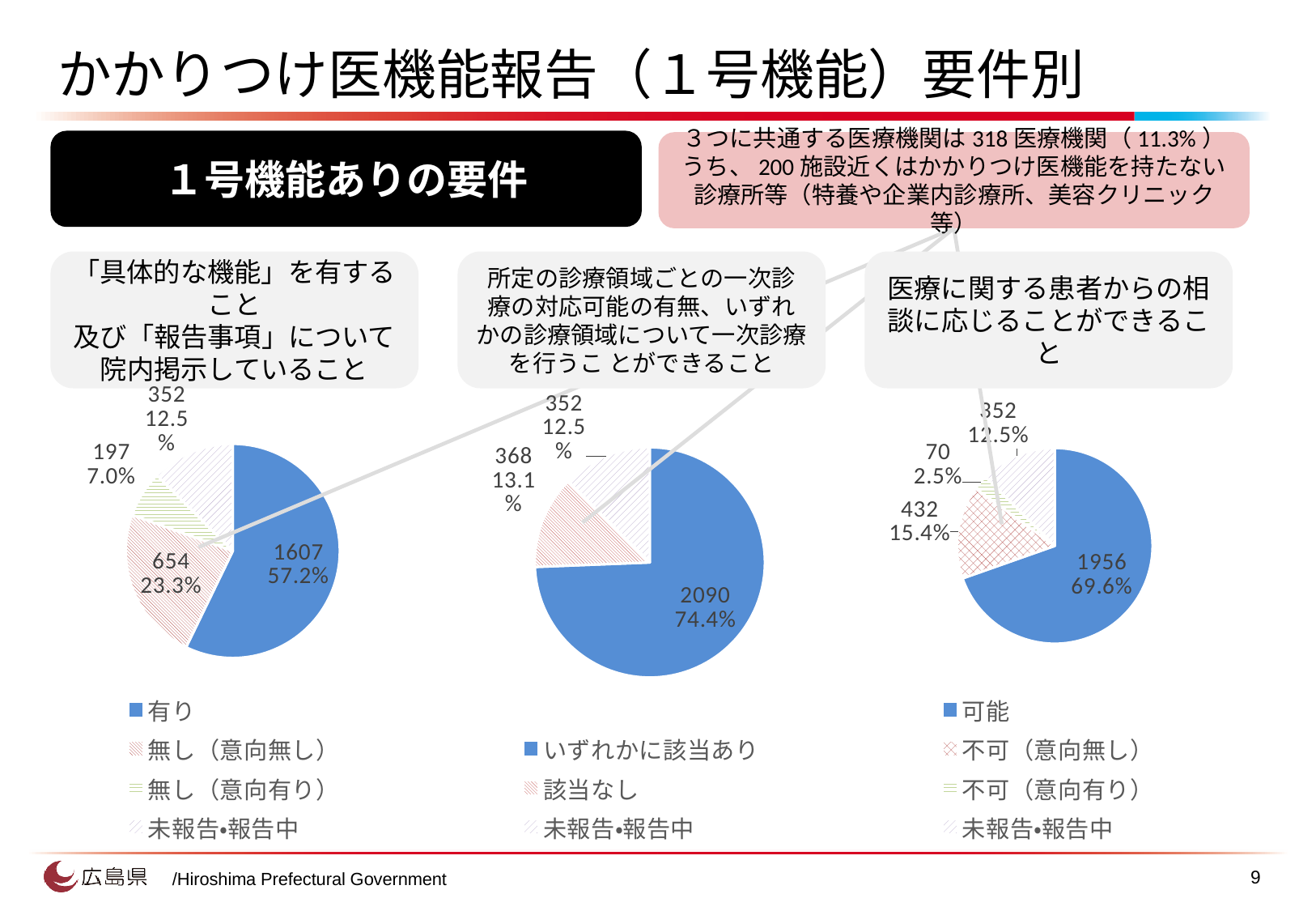

かかりつけ医機能報告（１号機能）要件別
１号機能ありの要件
３つに共通する医療機関は318医療機関（11.3%）
うち、200施設近くはかかりつけ医機能を持たない診療所等（特養や企業内診療所、美容クリニック等）
「具体的な機能」を有すること
及び「報告事項」について
院内掲示していること
所定の診療領域ごとの一次診療の対応可能の有無、いずれかの診療領域について一次診療を行うこ とができること
医療に関する患者からの相談に応じることができること

### Chart

| Category | 「具体的な機能」を有すること及び「報告事項」について院内掲示していること | 列1 |
|---|---|---|
| 有り | 1607.0 | 0.5718861209964413 |
| 無し（意向無し） | 654.0 | 0.23274021352313168 |
| 無し（意向有り） | 197.0 | 0.0701067615658363 |
| 未報告・報告中 | 352.0 | 0.12526690391459075 |

### Chart

| Category | 所定の診療領域ごとの一次診療の対応可能の有無、いずれかの診療領域について一次診療を行うこ
とができること |
|---|---|
| いずれかに該当あり | 2090.0 |
| 該当なし | 368.0 |
| 未報告・報告中 | 352.0 |

### Chart

| Category | 医療に関する患者からの相談に応じることができること |
|---|---|
| 可能 | 1956.0 |
| 不可（意向無し） | 432.0 |
| 不可（意向有り） | 70.0 |
| 未報告・報告中 | 352.0 |